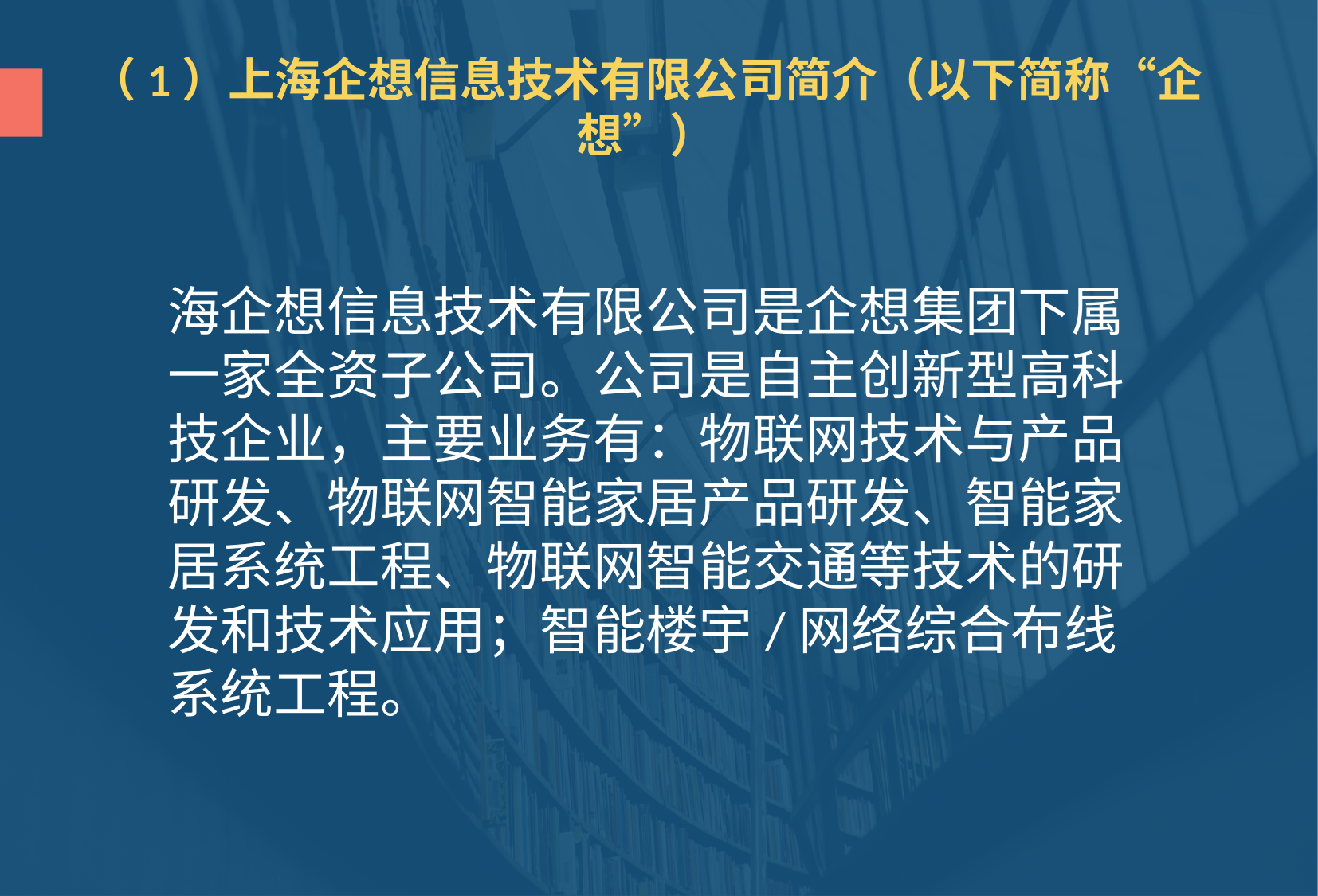

（1）上海企想信息技术有限公司简介（以下简称“企想”）
海企想信息技术有限公司是企想集团下属一家全资子公司。公司是自主创新型高科技企业，主要业务有：物联网技术与产品研发、物联网智能家居产品研发、智能家居系统工程、物联网智能交通等技术的研发和技术应用；智能楼宇/网络综合布线系统工程。